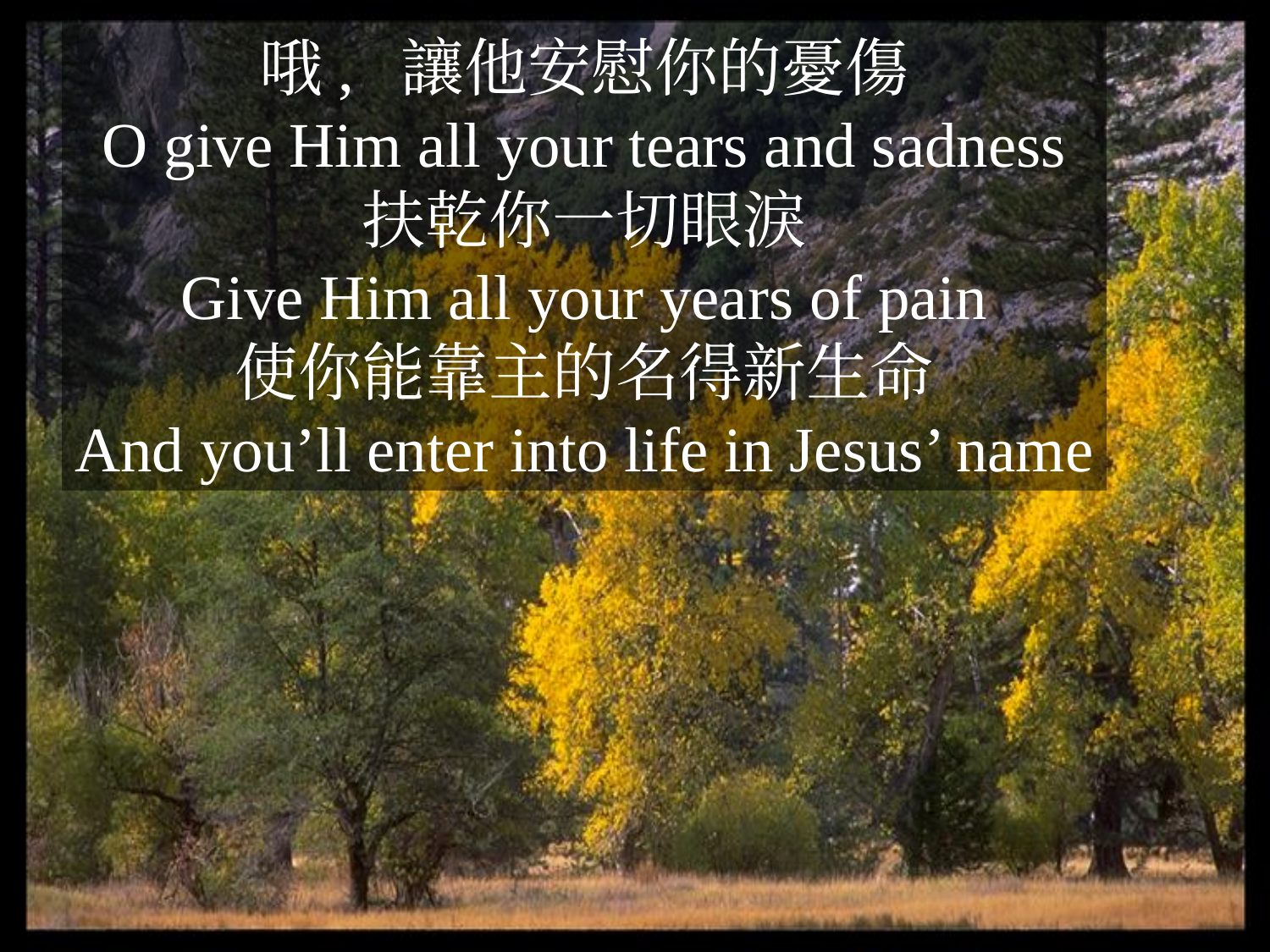

哦,  讓他安慰你的憂傷
O give Him all your tears and sadness
扶乾你一切眼淚
Give Him all your years of pain
使你能靠主的名得新生命
And you’ll enter into life in Jesus’ name